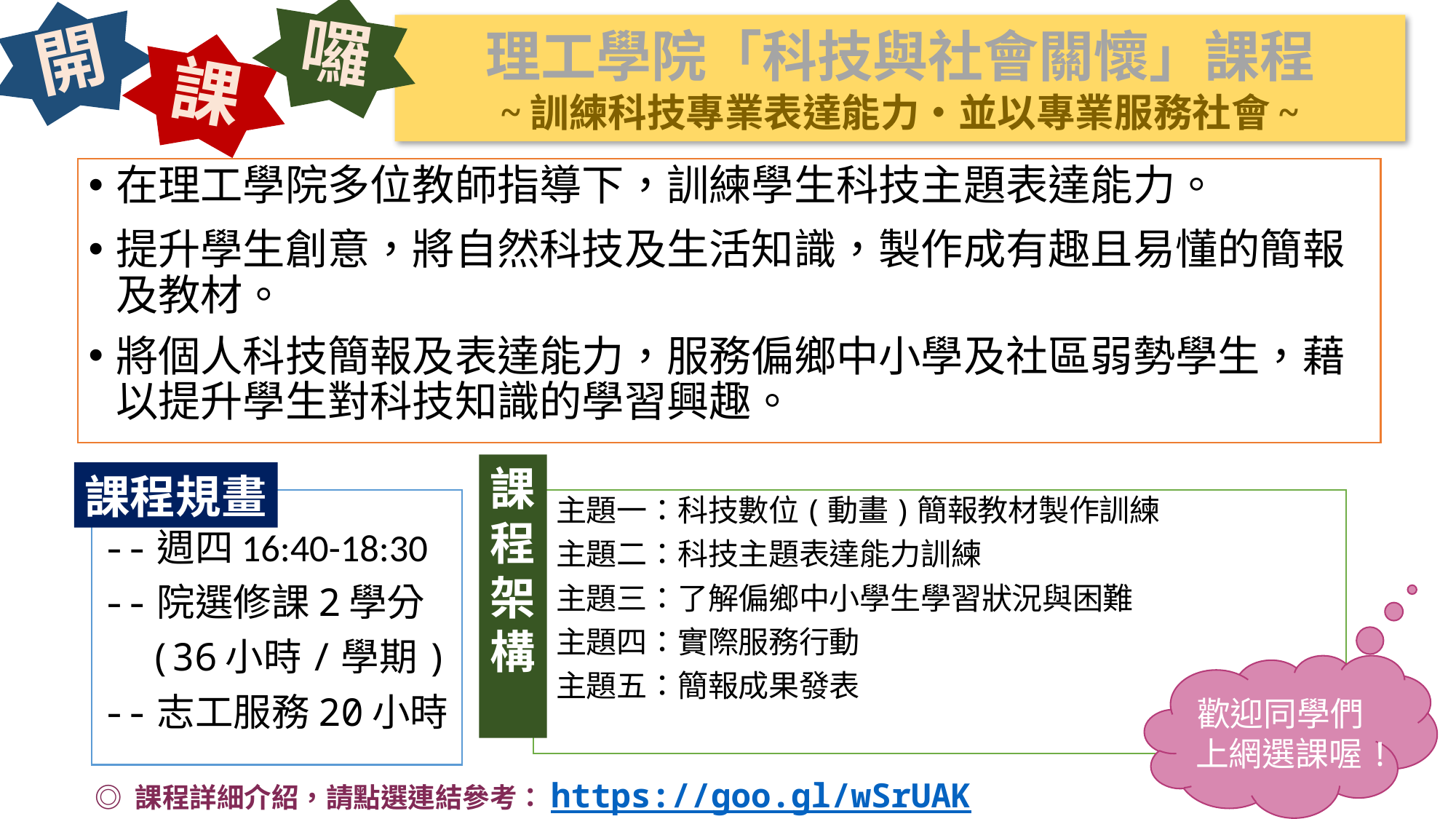

囉
開
# 理工學院「科技與社會關懷」課程 ~訓練科技專業表達能力‧並以專業服務社會~
課
在理工學院多位教師指導下，訓練學生科技主題表達能力。
提升學生創意，將自然科技及生活知識，製作成有趣且易懂的簡報及教材。
將個人科技簡報及表達能力，服務偏鄉中小學及社區弱勢學生，藉以提升學生對科技知識的學習興趣。
課
程
架
構

課程規畫

--週四16:40-18:30
--院選修課2學分
  (36小時/學期)
--志工服務20小時

 主題一：科技數位(動畫)簡報教材製作訓練
 主題二：科技主題表達能力訓練
 主題三：了解偏鄉中小學生學習狀況與困難
 主題四：實際服務行動
 主題五：簡報成果發表

歡迎同學們
上網選課喔!
◎ 課程詳細介紹，請點選連結參考：https://goo.gl/wSrUAK